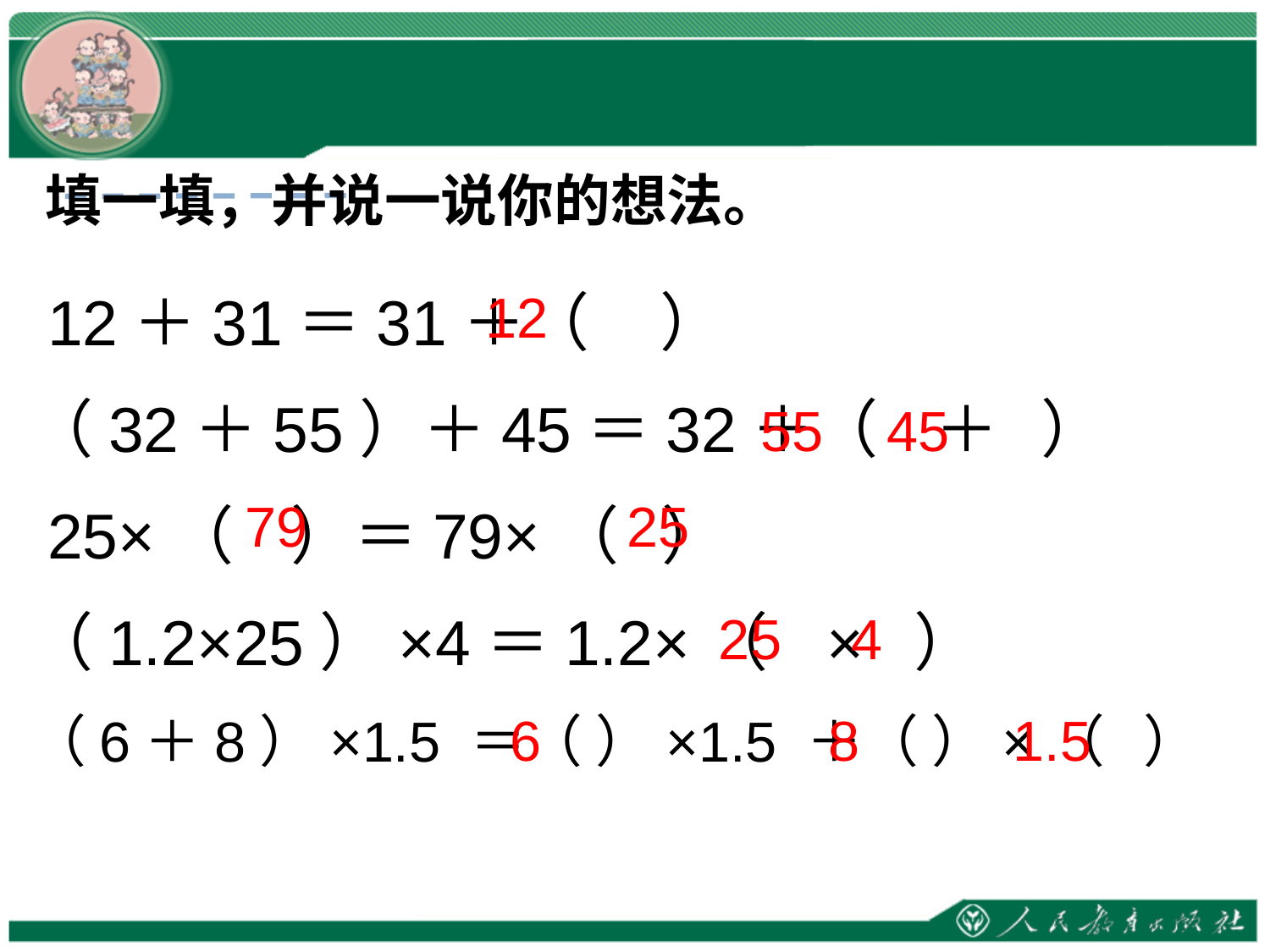

填一填，并说一说你的想法。
 12＋31＝31＋（     ）
（32＋55）＋45＝32＋（    ＋   ）
 25×（    ）＝79×（   ）
（1.2×25）×4＝1.2×（   ×  ）
（6＋8）×1.5 ＝（ ）×1.5 ＋（ ）×（   ）
12
55
45
79
25
25
4
绿色圃中小学教育网http://www.lspjy.com
8
1.5
6